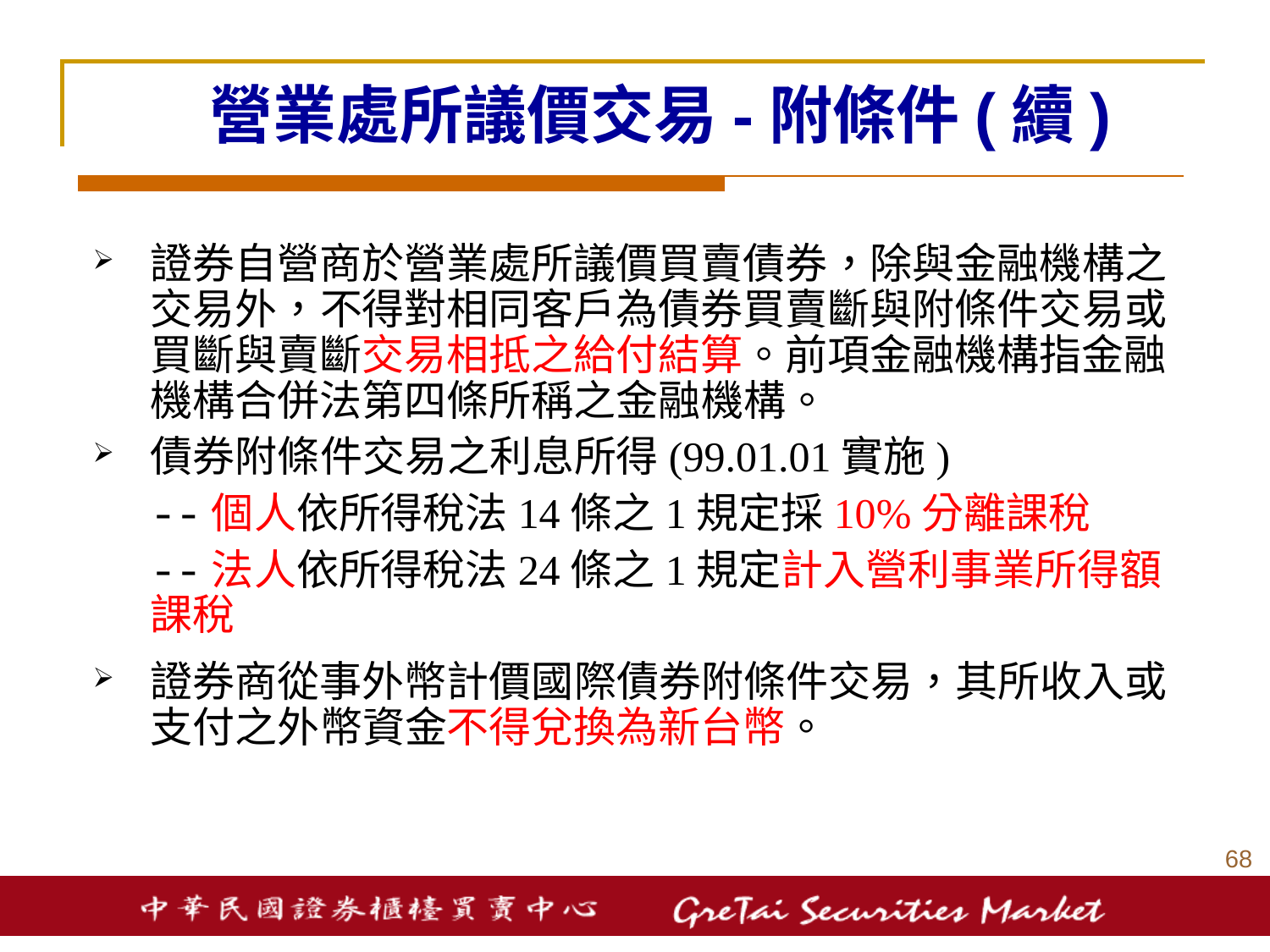

營業處所議價交易-附條件(續)

證券自營商於營業處所議價買賣債券，除與金融機構之交易外，不得對相同客戶為債券買賣斷與附條件交易或買斷與賣斷交易相抵之給付結算。前項金融機構指金融機構合併法第四條所稱之金融機構。
債券附條件交易之利息所得(99.01.01實施)
	--個人依所得稅法14條之1規定採10%分離課稅
	--法人依所得稅法24條之1規定計入營利事業所得額課稅
證券商從事外幣計價國際債券附條件交易，其所收入或支付之外幣資金不得兌換為新台幣。

68